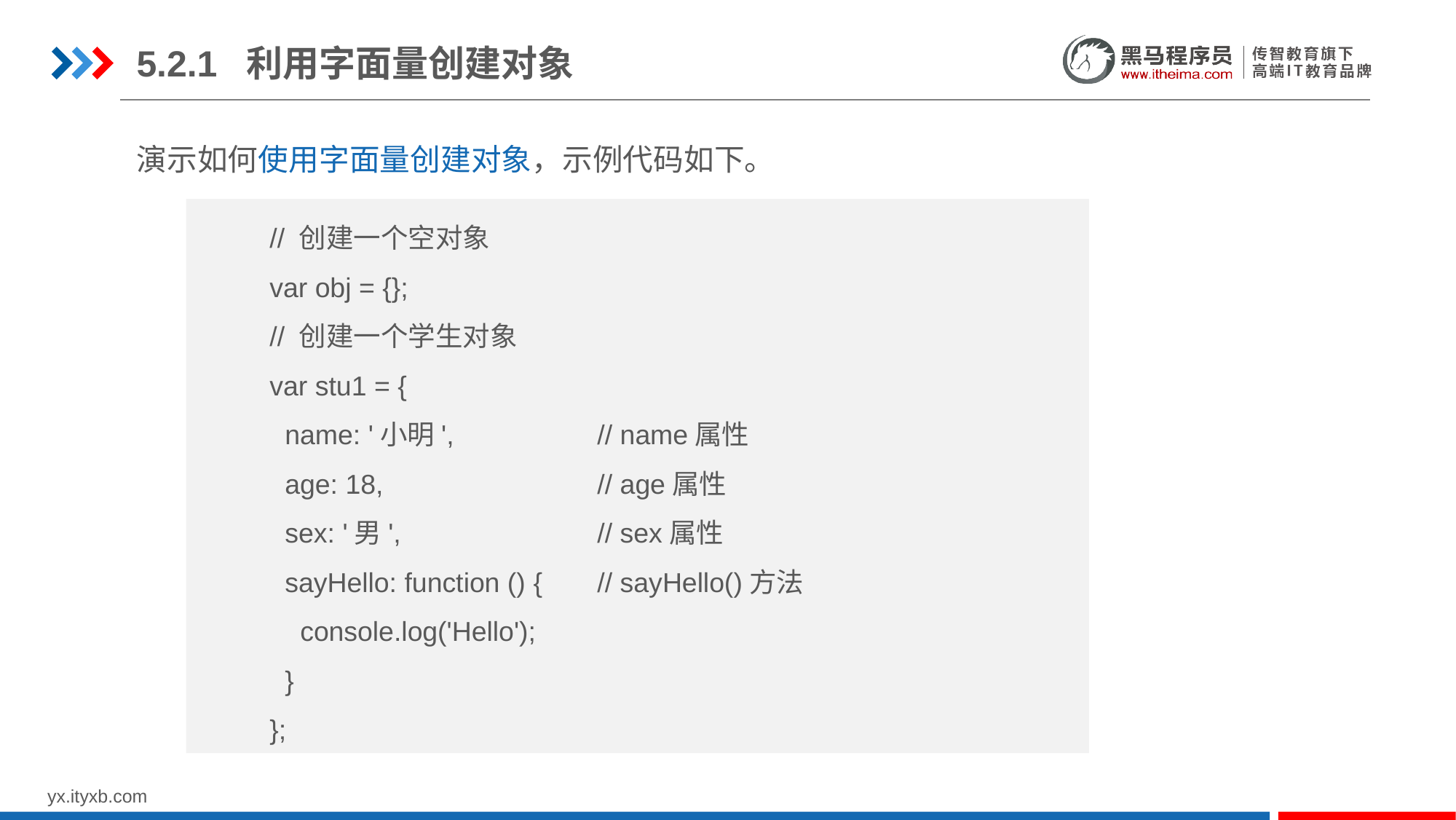

5.2.1  利用字面量创建对象
演示如何使用字面量创建对象，示例代码如下。
// 创建一个空对象
var obj = {};
// 创建一个学生对象
var stu1 = {
  name: '小明',		// name属性
  age: 18,		// age属性
  sex: '男',		// sex属性
  sayHello: function () {	// sayHello()方法
    console.log('Hello');
  }
};